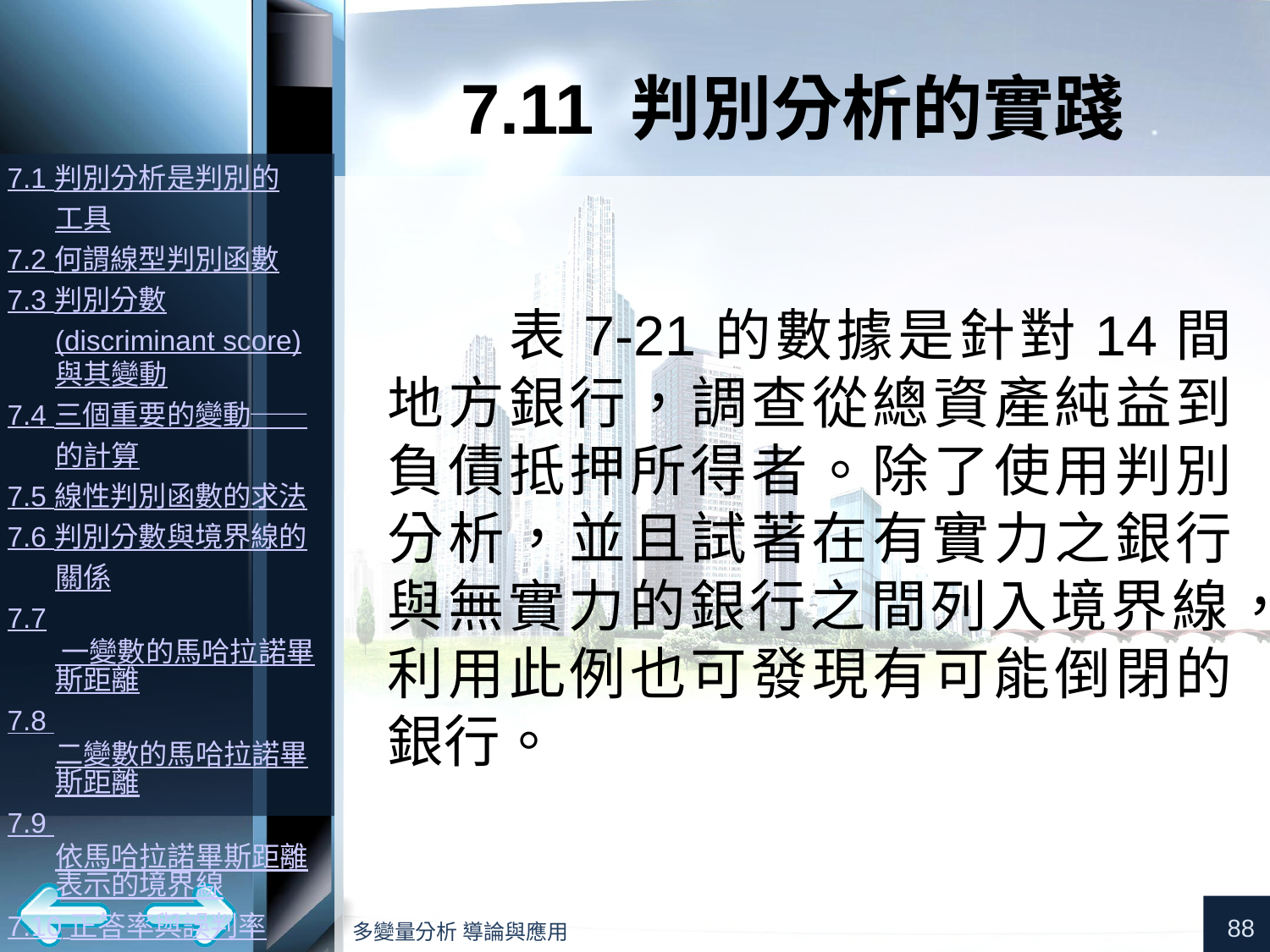

# 7.11 判別分析的實踐
表7-21的數據是針對14間地方銀行，調查從總資產純益到負債抵押所得者。除了使用判別分析，並且試著在有實力之銀行與無實力的銀行之間列入境界線，利用此例也可發現有可能倒閉的銀行。
88
多變量分析 導論與應用